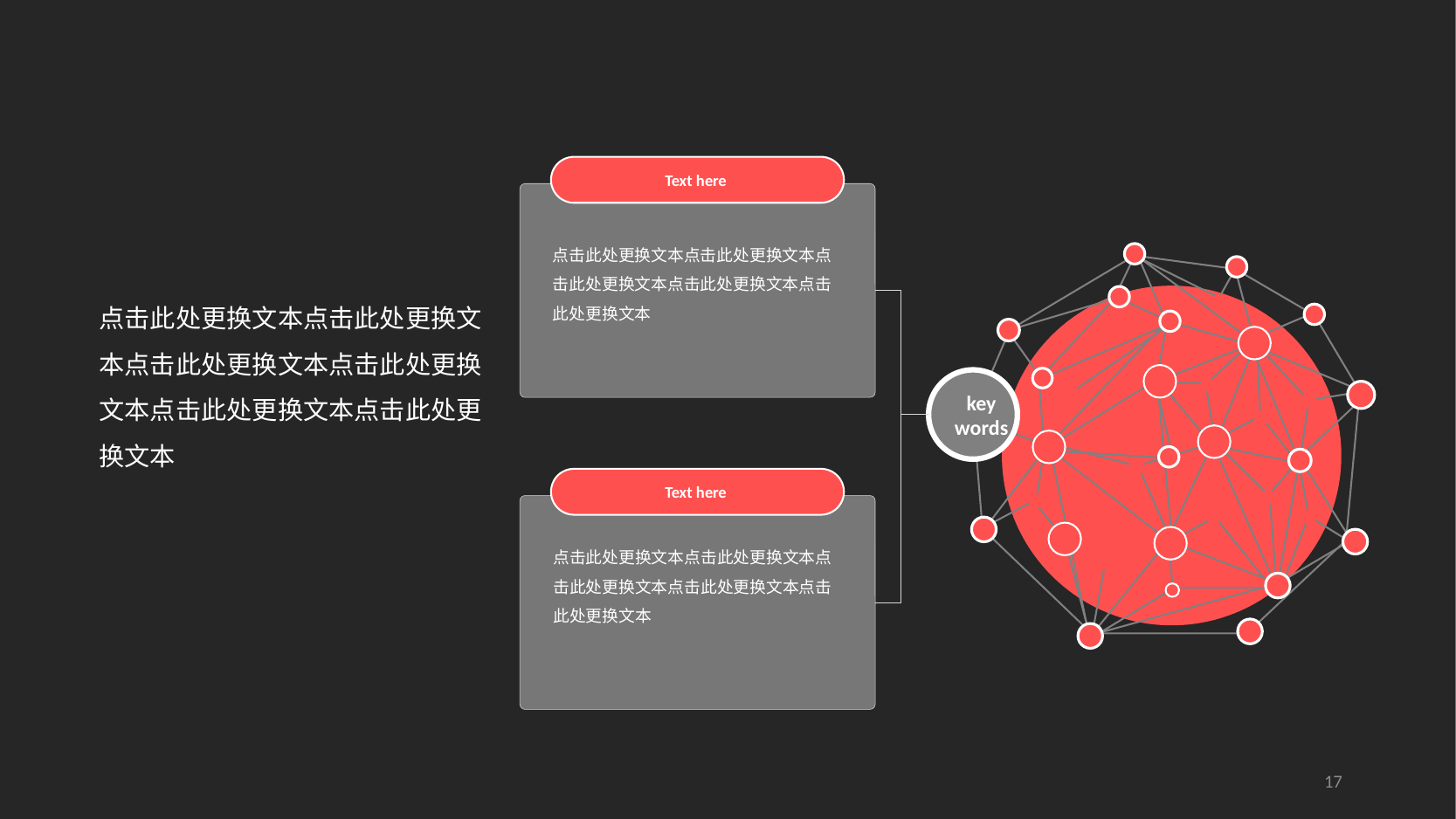

Text here

点击此处更换文本点击此处更换文本点击此处更换文本点击此处更换文本点击此处更换文本

key
words

点击此处更换文本点击此处更换文本点击此处更换文本点击此处更换文本点击此处更换文本点击此处更换文本

Text here

点击此处更换文本点击此处更换文本点击此处更换文本点击此处更换文本点击此处更换文本
17